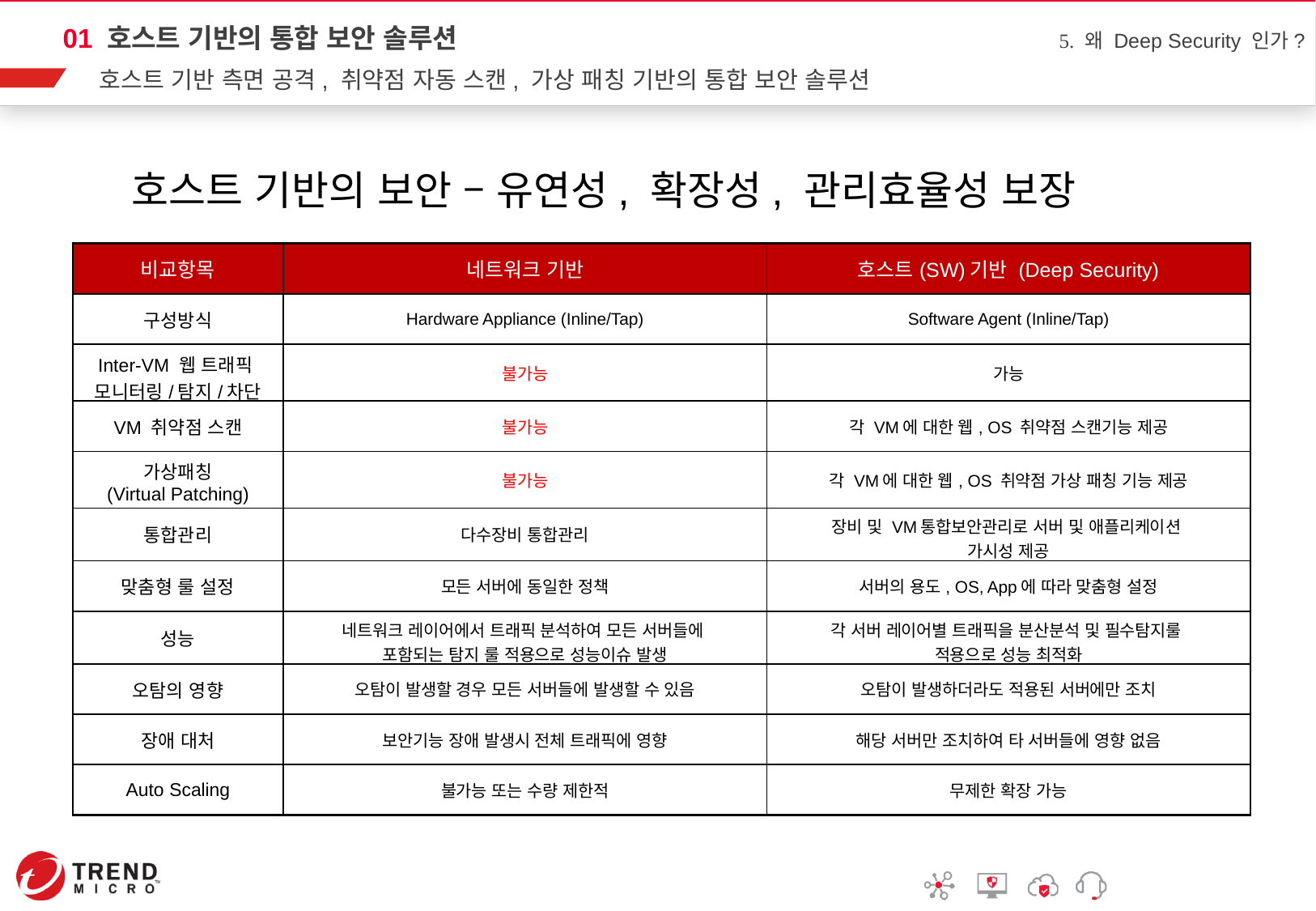

5. 왜 Deep Security 인가?
01 호스트 기반의 통합 보안 솔루션
    호스트 기반 측면 공격, 취약점 자동 스캔, 가상 패칭 기반의 통합 보안 솔루션
호스트 기반의 보안 – 유연성, 확장성, 관리효율성 보장
| 비교항목 | 네트워크 기반 | 호스트(SW)기반 (Deep Security) |
| --- | --- | --- |
| 구성방식 | Hardware Appliance (Inline/Tap) | Software Agent (Inline/Tap) |
| Inter-VM 웹 트래픽 모니터링/탐지/차단 | 불가능 | 가능 |
| VM 취약점 스캔 | 불가능 | 각 VM에 대한 웹, OS 취약점 스캔기능 제공 |
| 가상패칭 (Virtual Patching) | 불가능 | 각 VM에 대한 웹, OS 취약점 가상 패칭 기능 제공 |
| 통합관리 | 다수장비 통합관리 | 장비 및 VM통합보안관리로 서버 및 애플리케이션 가시성 제공 |
| 맞춤형 룰 설정 | 모든 서버에 동일한 정책 | 서버의 용도, OS, App에 따라 맞춤형 설정 |
| 성능 | 네트워크 레이어에서 트래픽 분석하여 모든 서버들에 포함되는 탐지 룰 적용으로 성능이슈 발생 | 각 서버 레이어별 트래픽을 분산분석 및 필수탐지룰 적용으로 성능 최적화 |
| 오탐의 영향 | 오탐이 발생할 경우 모든 서버들에 발생할 수 있음 | 오탐이 발생하더라도 적용된 서버에만 조치 |
| 장애 대처 | 보안기능 장애 발생시 전체 트래픽에 영향 | 해당 서버만 조치하여 타 서버들에 영향 없음 |
| Auto Scaling | 불가능 또는 수량 제한적 | 무제한 확장 가능 |